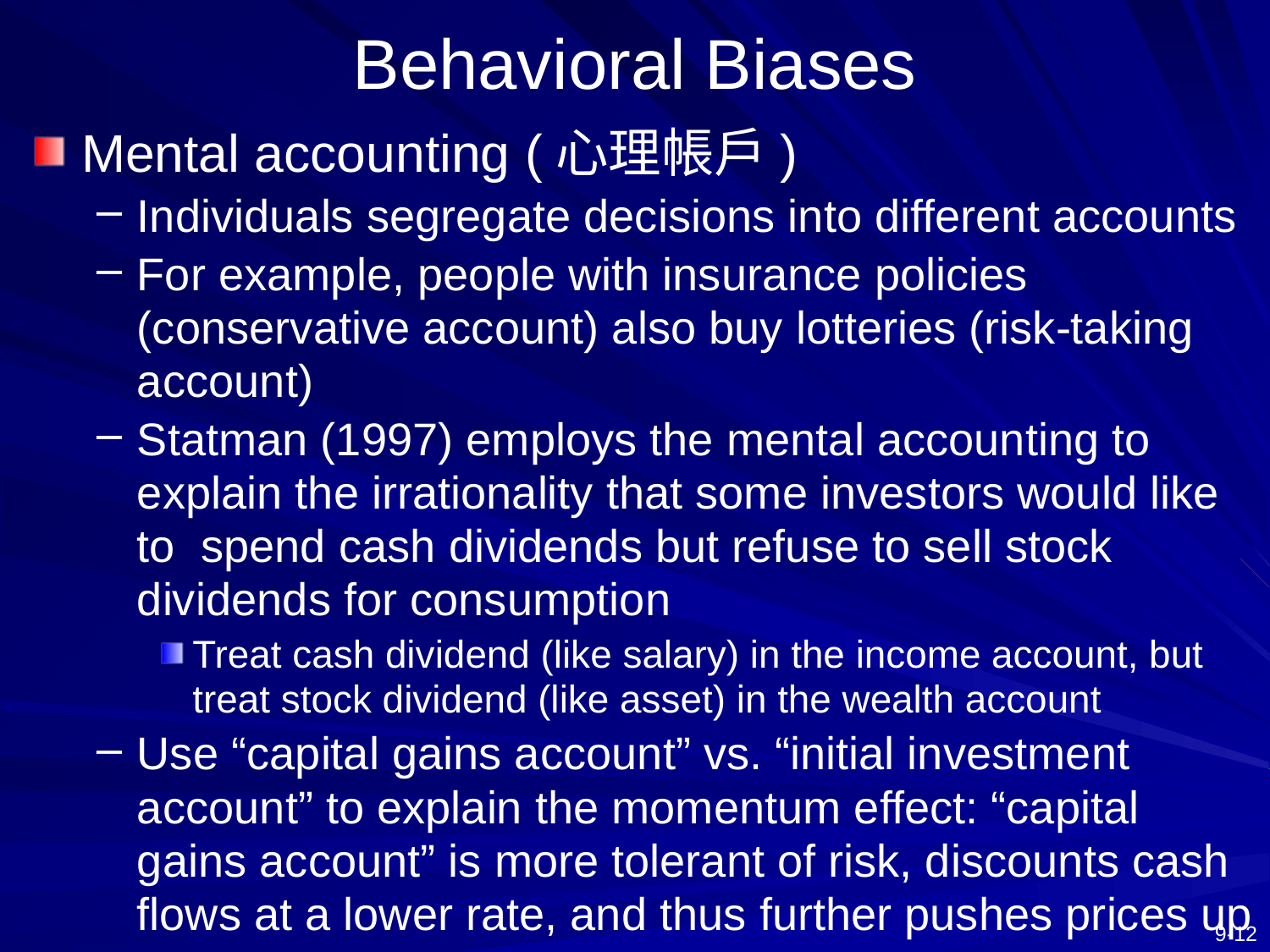

# Behavioral Biases
Mental accounting (心理帳戶)
Individuals segregate decisions into different accounts
For example, people with insurance policies (conservative account) also buy lotteries (risk-taking account)
Statman (1997) employs the mental accounting to explain the irrationality that some investors would like to  spend cash dividends but refuse to sell stock dividends for consumption
Treat cash dividend (like salary) in the income account, but treat stock dividend (like asset) in the wealth account
Use “capital gains account” vs. “initial investment account” to explain the momentum effect: “capital gains account” is more tolerant of risk, discounts cash flows at a lower rate, and thus further pushes prices up